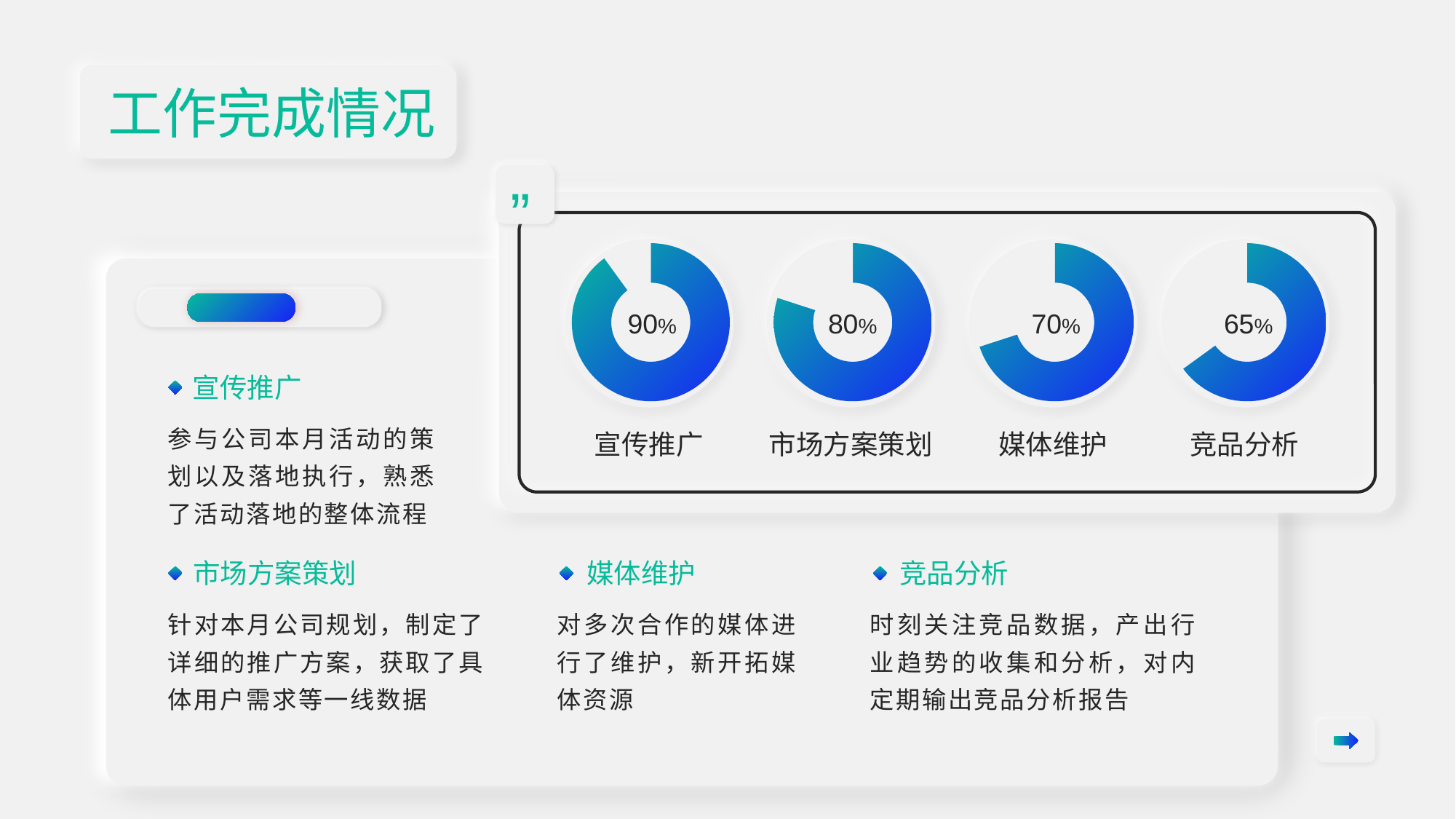

工作完成情况

”

### Chart

| Category | 销售额 |
|---|---|
| 第一季度 | 9.0 |
| 第二季度 | 1.0 |

90%
宣传推广

### Chart

| Category | 销售额 |
|---|---|
| 第一季度 | 8.0 |
| 第二季度 | 2.0 |

80%
市场方案策划

### Chart

| Category | 销售额 |
|---|---|
| 第一季度 | 7.0 |
| 第二季度 | 3.0 |

70%
媒体维护

### Chart

| Category | 销售额 |
|---|---|
| 第一季度 | 6.5 |
| 第二季度 | 3.5 |

65%
竞品分析

宣传推广

参与公司本月活动的策划以及落地执行，熟悉了活动落地的整体流程
市场方案策划
媒体维护
竞品分析

针对本月公司规划，制定了详细的推广方案，获取了具体用户需求等一线数据
对多次合作的媒体进行了维护，新开拓媒体资源
时刻关注竞品数据，产出行业趋势的收集和分析，对内定期输出竞品分析报告